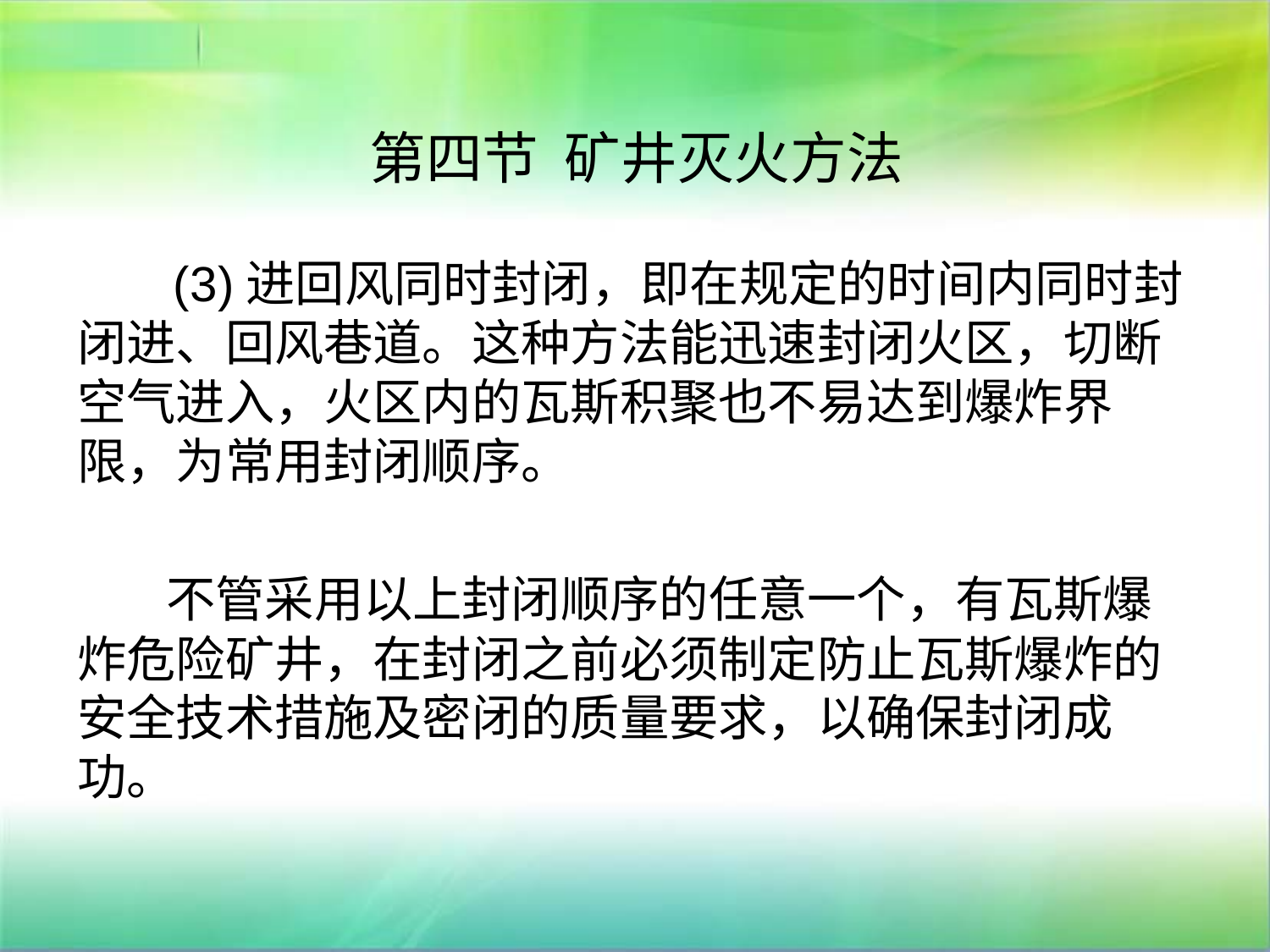

# 第四节  矿井灭火方法
       (3)进回风同时封闭，即在规定的时间内同时封闭进、回风巷道。这种方法能迅速封闭火区，切断空气进入，火区内的瓦斯积聚也不易达到爆炸界限，为常用封闭顺序。

       不管采用以上封闭顺序的任意一个，有瓦斯爆炸危险矿井，在封闭之前必须制定防止瓦斯爆炸的安全技术措施及密闭的质量要求，以确保封闭成功。